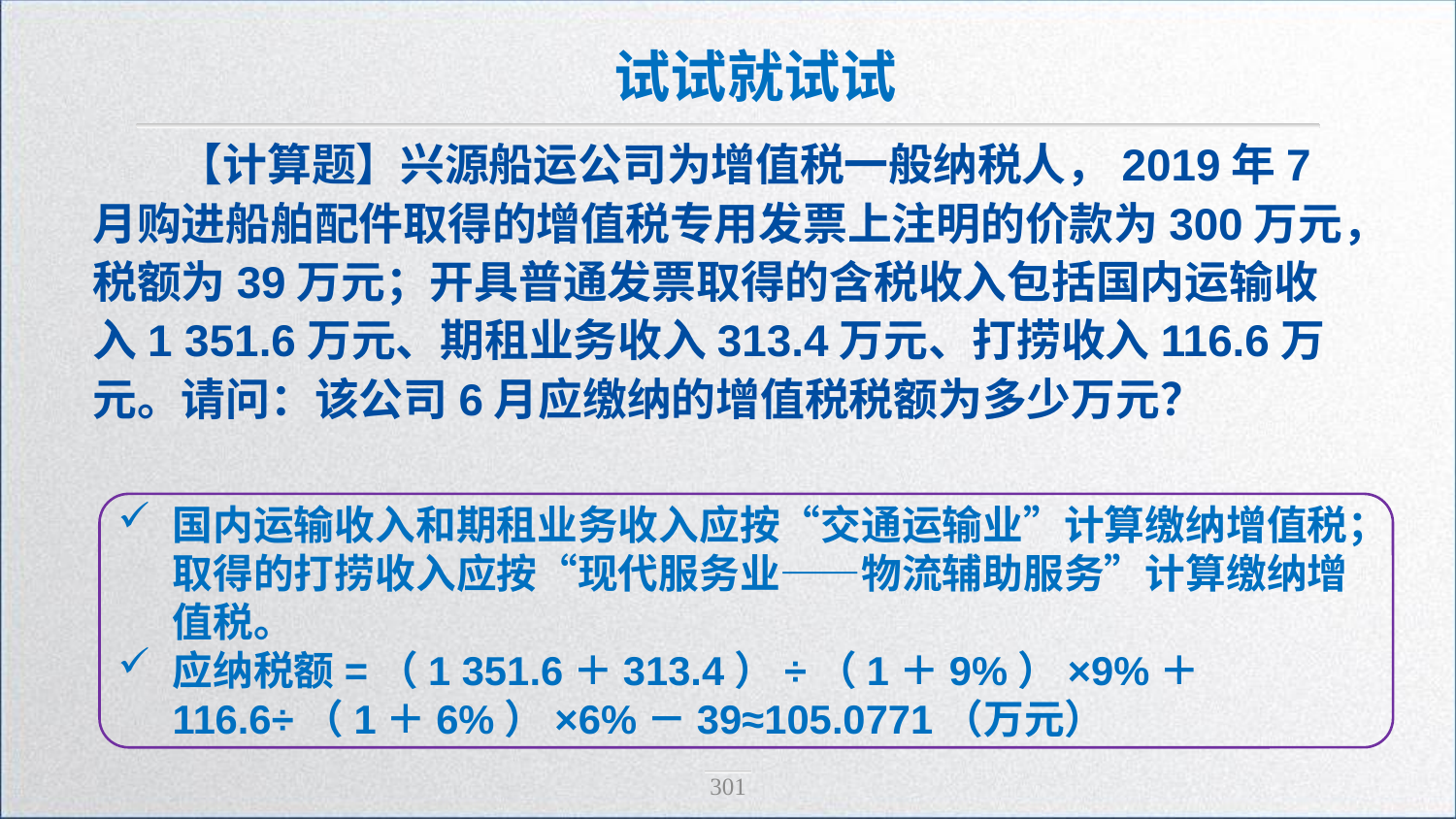

试试就试试
【计算题】兴源船运公司为增值税一般纳税人，2019年7月购进船舶配件取得的增值税专用发票上注明的价款为300万元，税额为39万元；开具普通发票取得的含税收入包括国内运输收入1 351.6万元、期租业务收入313.4万元、打捞收入116.6万元。请问：该公司6月应缴纳的增值税税额为多少万元？

国内运输收入和期租业务收入应按“交通运输业”计算缴纳增值税；取得的打捞收入应按“现代服务业——物流辅助服务”计算缴纳增值税。
应纳税额=（1 351.6＋313.4）÷（1＋9%）×9%＋116.6÷（1＋6%）×6%－39≈105.0771（万元）
301